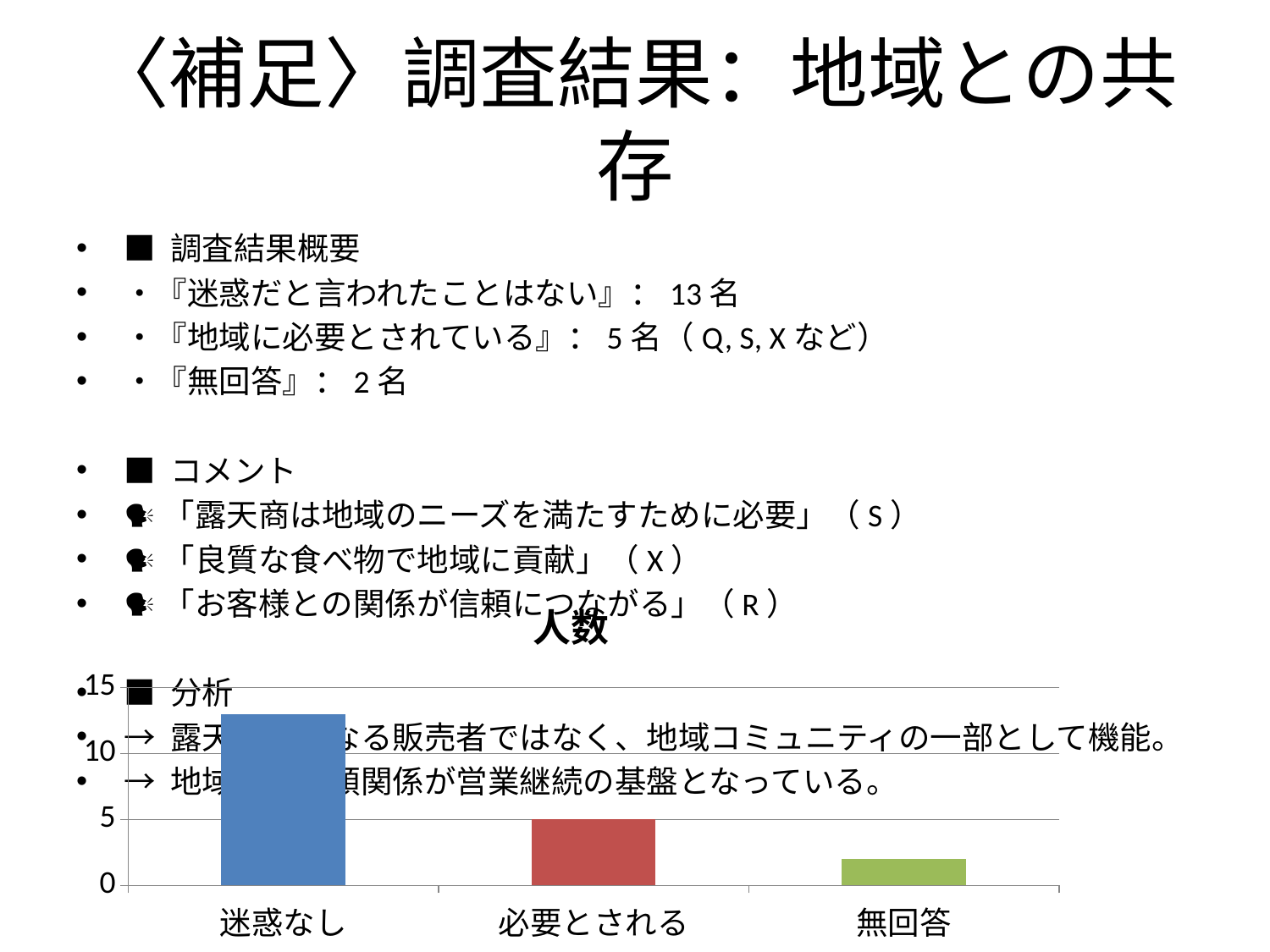

# 〈補足〉調査結果：地域との共存
■ 調査結果概要
・『迷惑だと言われたことはない』：13名
・『地域に必要とされている』：5名（Q, S, Xなど）
・『無回答』：2名

■ コメント
🗣️「露天商は地域のニーズを満たすために必要」（S）
🗣️「良質な食べ物で地域に貢献」（X）
🗣️「お客様との関係が信頼につながる」（R）

■ 分析
→ 露天商は単なる販売者ではなく、地域コミュニティの一部として機能。
→ 地域との信頼関係が営業継続の基盤となっている。

### Chart:

| Category | 人数 |
|---|---|
| 迷惑なし | 13.0 |
| 必要とされる | 5.0 |
| 無回答 | 2.0 |